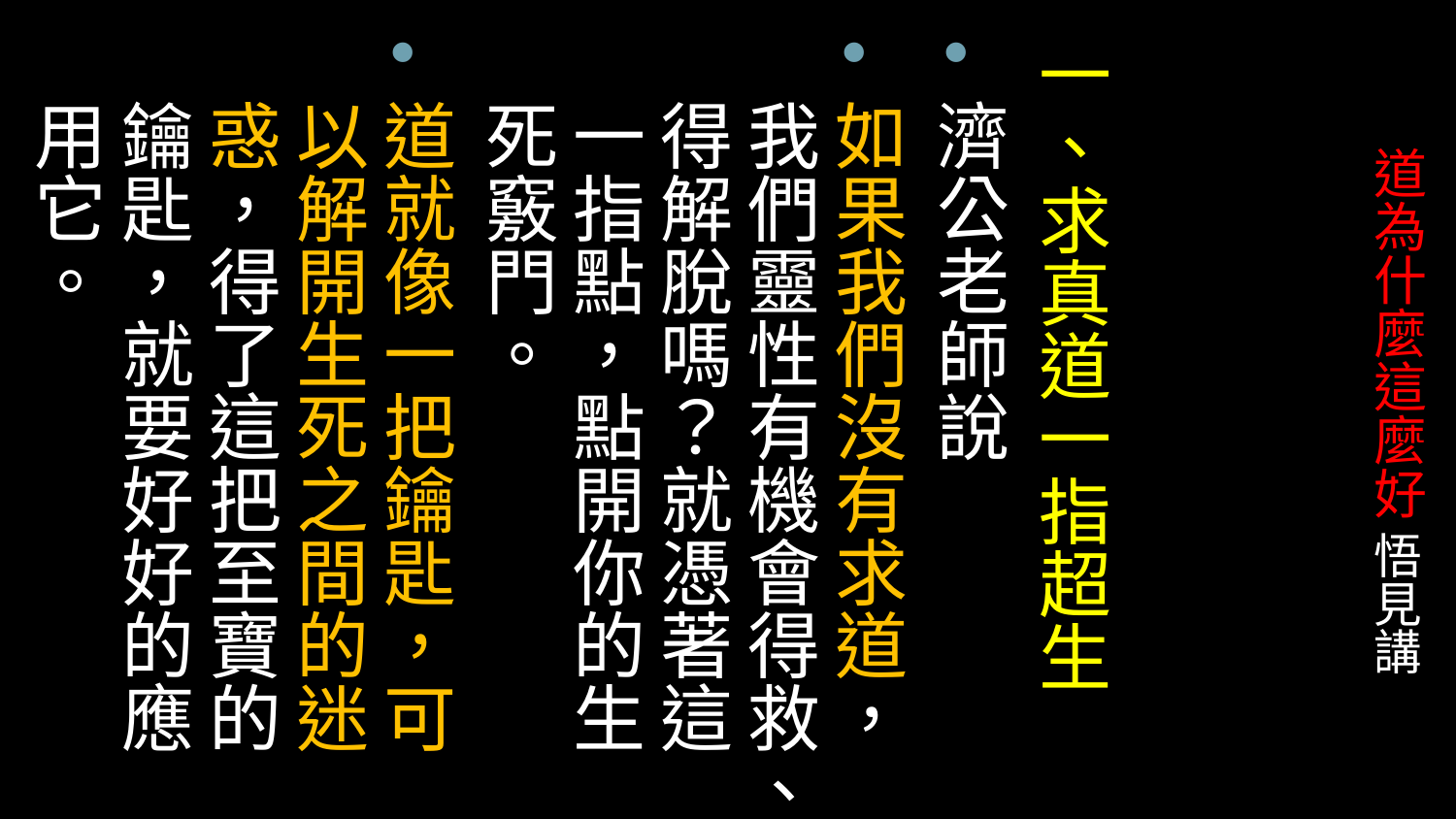

一、求真道一指超生
濟公老師說
如果我們沒有求道，我們靈性有機會得救、得解脫嗎？就憑著這一指點，點開你的生死竅門。
道就像一把鑰匙，可以解開生死之間的迷惑，得了這把至寶的鑰匙，就要好好的應用它。
# 道為什麼這麼好 悟見講